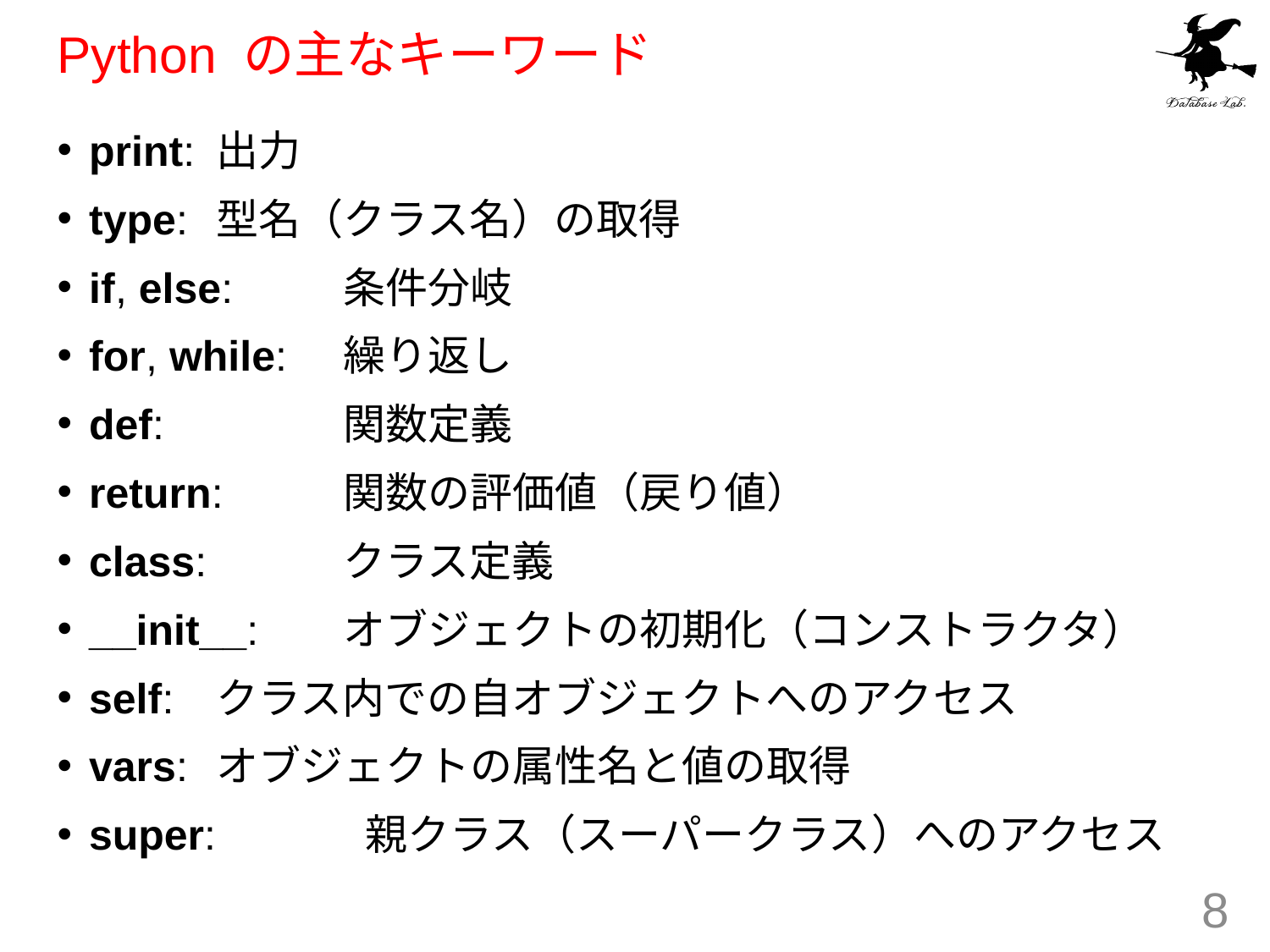

# Python の主なキーワード
print: 	出力
type: 	型名（クラス名）の取得
if, else: 	条件分岐
for, while: 	繰り返し
def: 		関数定義
return: 	関数の評価値（戻り値）
class: 	クラス定義
__init__: 	オブジェクトの初期化（コンストラクタ）
self: 	クラス内での自オブジェクトへのアクセス
vars: 	オブジェクトの属性名と値の取得
super:	 親クラス（スーパークラス）へのアクセス
8